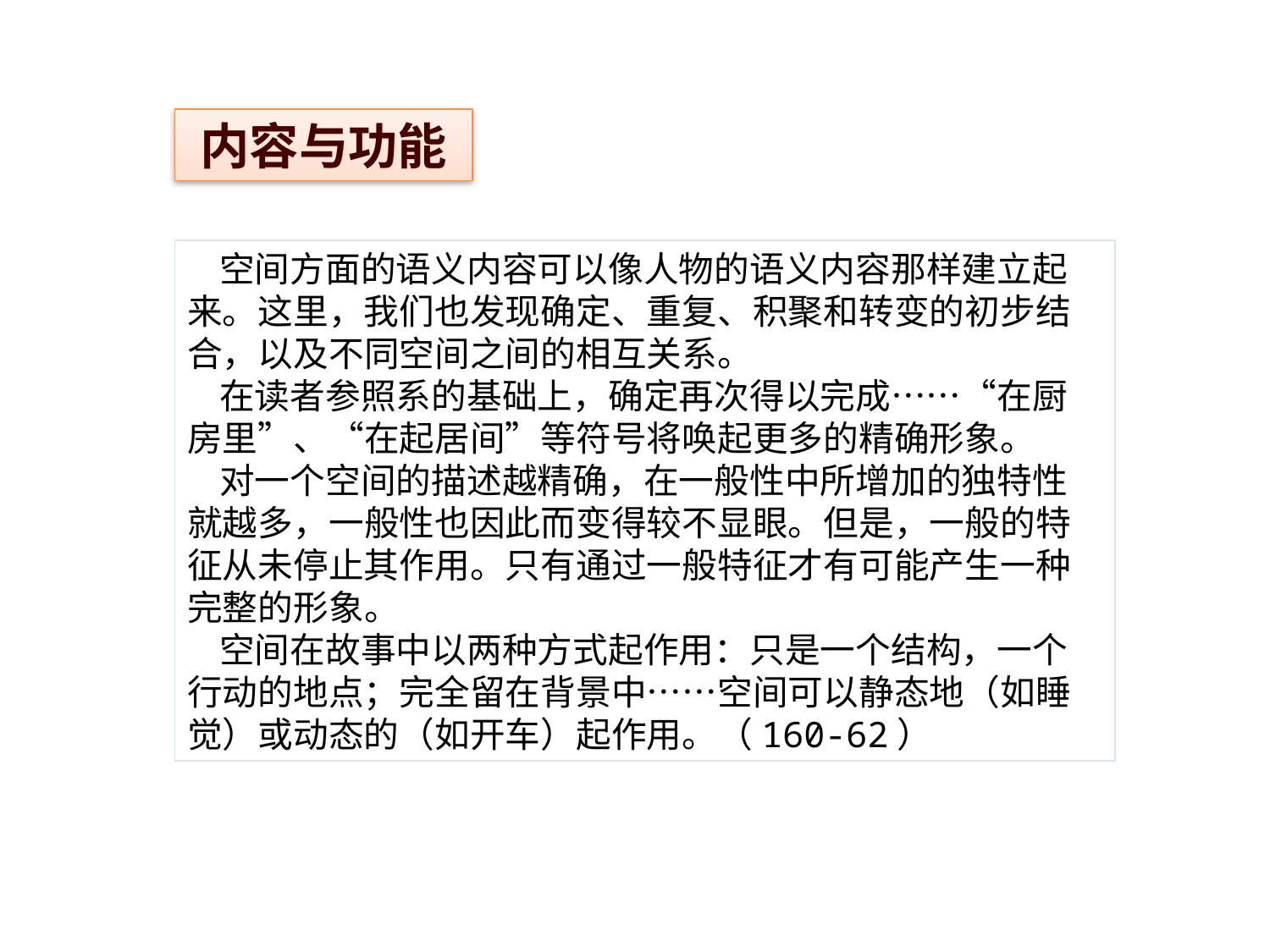

内容与功能
   空间方面的语义内容可以像人物的语义内容那样建立起来。这里，我们也发现确定、重复、积聚和转变的初步结合，以及不同空间之间的相互关系。
   在读者参照系的基础上，确定再次得以完成……“在厨房里”、“在起居间”等符号将唤起更多的精确形象。
   对一个空间的描述越精确，在一般性中所增加的独特性就越多，一般性也因此而变得较不显眼。但是，一般的特征从未停止其作用。只有通过一般特征才有可能产生一种完整的形象。
   空间在故事中以两种方式起作用：只是一个结构，一个行动的地点；完全留在背景中……空间可以静态地（如睡觉）或动态的（如开车）起作用。（160-62）

26